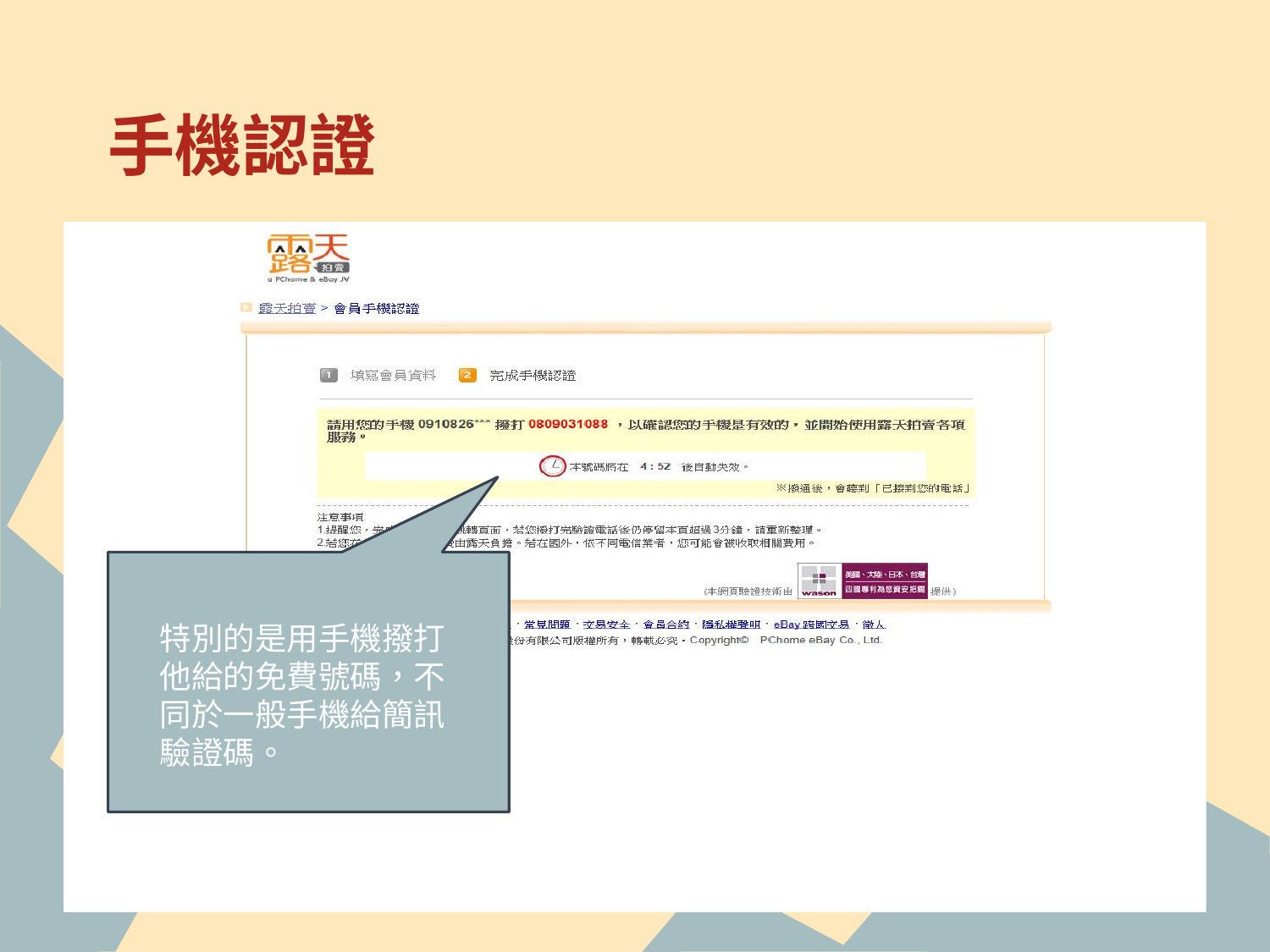

# 手機認證

特別的是用手機撥打他給的免費號碼，不同於一般手機給簡訊驗證碼。